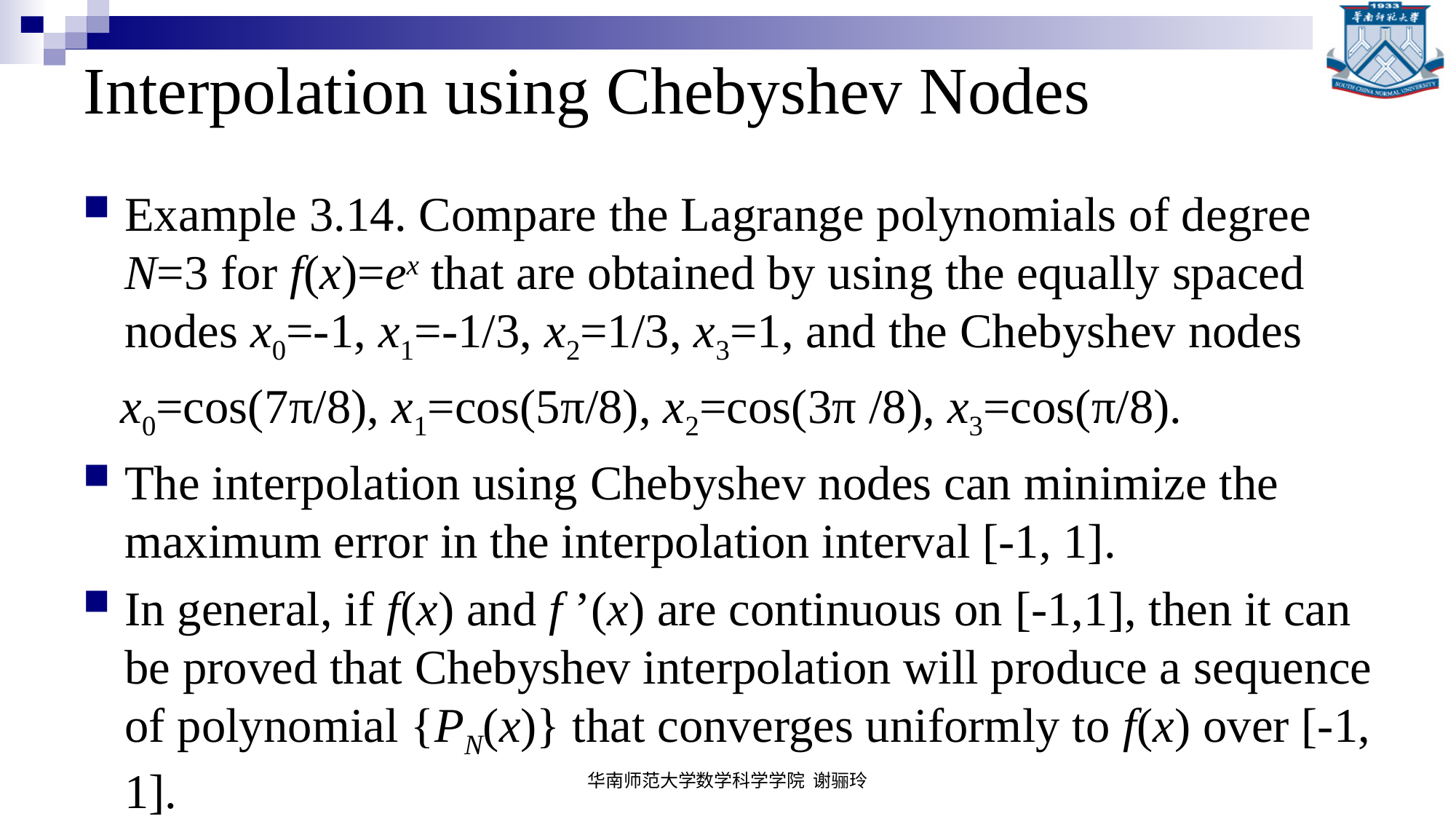

# Interpolation using Chebyshev Nodes
Example 3.14. Compare the Lagrange polynomials of degree N=3 for f(x)=ex that are obtained by using the equally spaced nodes x0=-1, x1=-1/3, x2=1/3, x3=1, and the Chebyshev nodes
   x0=cos(7π/8), x1=cos(5π/8), x2=cos(3π /8), x3=cos(π/8).
The interpolation using Chebyshev nodes can minimize the maximum error in the interpolation interval [-1, 1].
In general, if f(x) and f ’(x) are continuous on [-1,1], then it can be proved that Chebyshev interpolation will produce a sequence of polynomial {PN(x)} that converges uniformly to f(x) over [-1, 1].

华南师范大学数学科学学院  谢骊玲